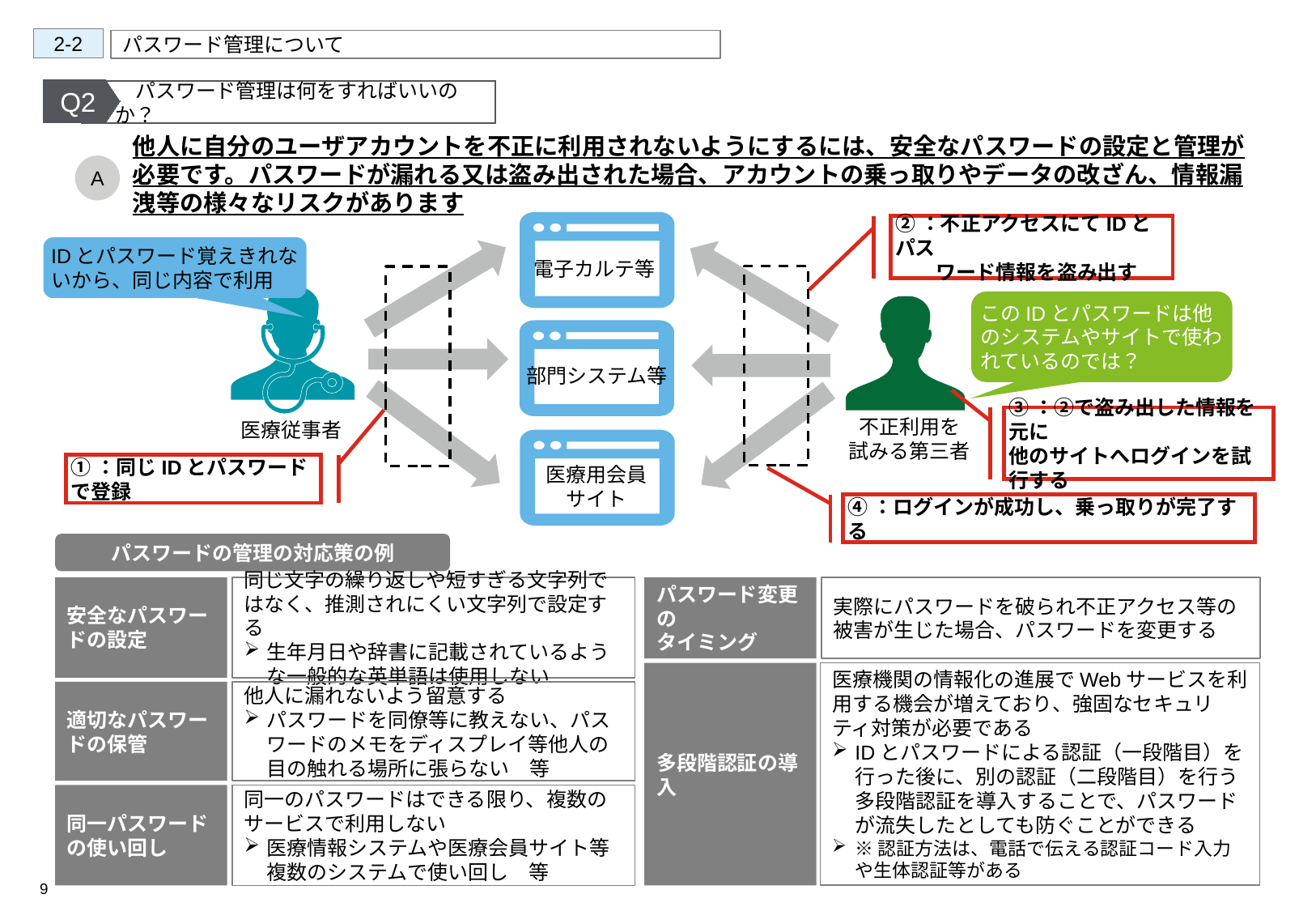

2-2
パスワード管理について
Q2
　パスワード管理は何をすればいいのか？
他人に自分のユーザアカウントを不正に利用されないようにするには、安全なパスワードの設定と管理が必要です。パスワードが漏れる又は盗み出された場合、アカウントの乗っ取りやデータの改ざん、情報漏洩等の様々なリスクがあります
A

②：不正アクセスにてIDとパス
　　ワード情報を盗み出す
IDとパスワード覚えきれないから、同じ内容で利用
電子カルテ等

このIDとパスワードは他のシステムやサイトで使われているのでは？

部門システム等
③：②で盗み出した情報を元に
他のサイトへログインを試行する
不正利用を
試みる第三者
医療従事者

①：同じIDとパスワードで登録
医療用会員
サイト
④：ログインが成功し、乗っ取りが完了する
パスワードの管理の対応策の例
安全なパスワードの設定
同じ文字の繰り返しや短すぎる文字列ではなく、推測されにくい文字列で設定する
生年月日や辞書に記載されているような一般的な英単語は使用しない
パスワード変更の
タイミング
実際にパスワードを破られ不正アクセス等の被害が生じた場合、パスワードを変更する
多段階認証の導入
医療機関の情報化の進展でWebサービスを利用する機会が増えており、強固なセキュリティ対策が必要である
IDとパスワードによる認証（一段階目）を行った後に、別の認証（二段階目）を行う多段階認証を導入することで、パスワードが流失したとしても防ぐことができる
※認証方法は、電話で伝える認証コード入力や生体認証等がある
適切なパスワードの保管
他人に漏れないよう留意する
パスワードを同僚等に教えない、パスワードのメモをディスプレイ等他人の目の触れる場所に張らない　等
被害者からの訴訟
同一のパスワードはできる限り、複数のサービスで利用しない
医療情報システムや医療会員サイト等複数のシステムで使い回し　等
同一パスワードの使い回し
9